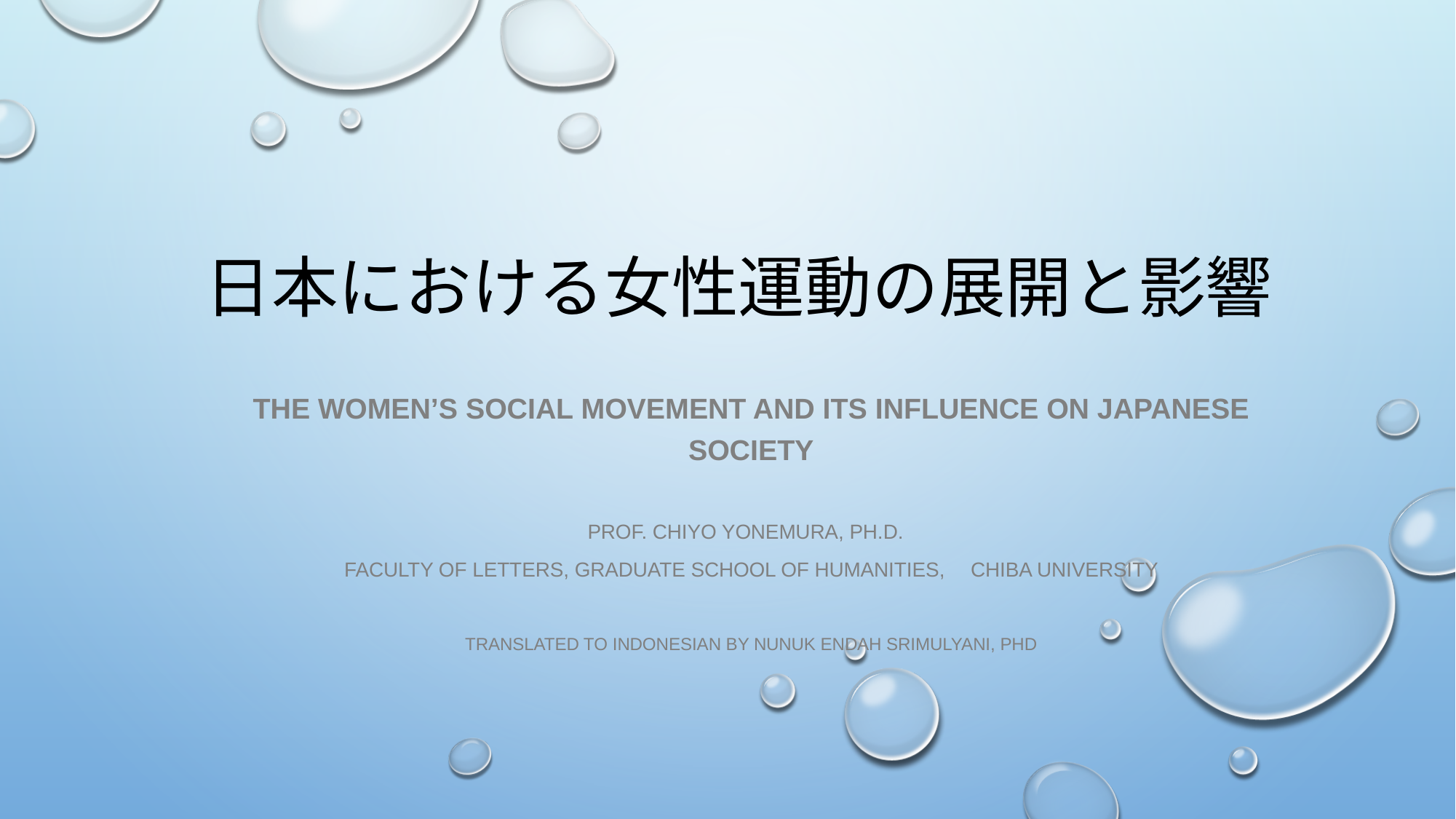

# 日本における女性運動の展開と影響
The Women’s Social Movement and Its Influence on Japanese Society

Prof. Chiyo YONEMURA, Ph.D.
Faculty of Letters, Graduate School of Humanities,　Chiba University

Translated to Indonesian by Nunuk endah srimulyani, Phd